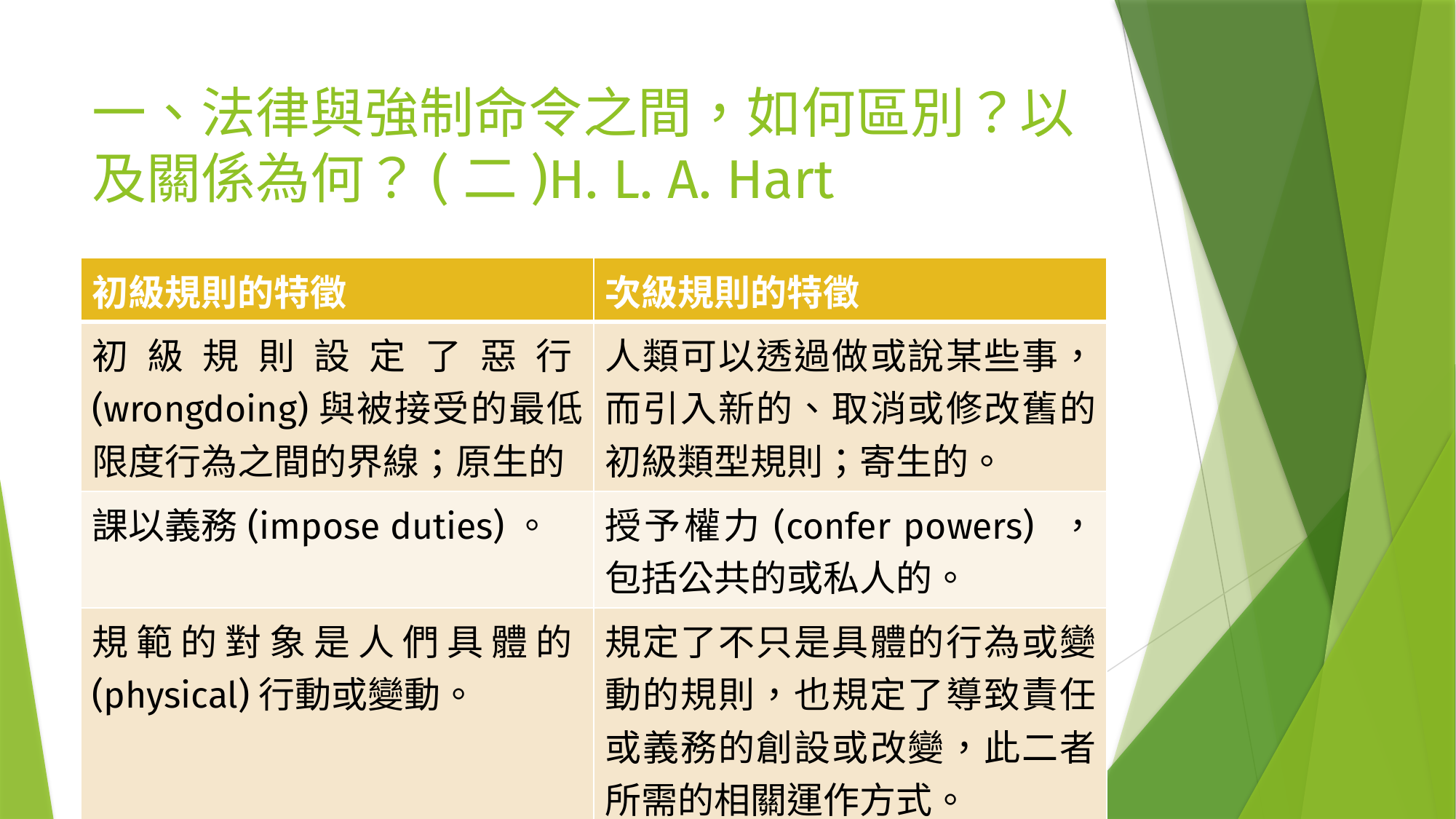

# 一、法律與強制命令之間，如何區別？以及關係為何？(二)H. L. A. Hart
| 初級規則的特徵 | 次級規則的特徵 |
| --- | --- |
| 初級規則設定了惡行(wrongdoing)與被接受的最低限度行為之間的界線；原生的 | 人類可以透過做或說某些事，而引入新的、取消或修改舊的初級類型規則；寄生的。 |
| 課以義務(impose duties)。 | 授予權力(confer powers) ，包括公共的或私人的。 |
| 規範的對象是人們具體的(physical)行動或變動。 | 規定了不只是具體的行為或變動的規則，也規定了導致責任或義務的創設或改變，此二者所需的相關運作方式。 |